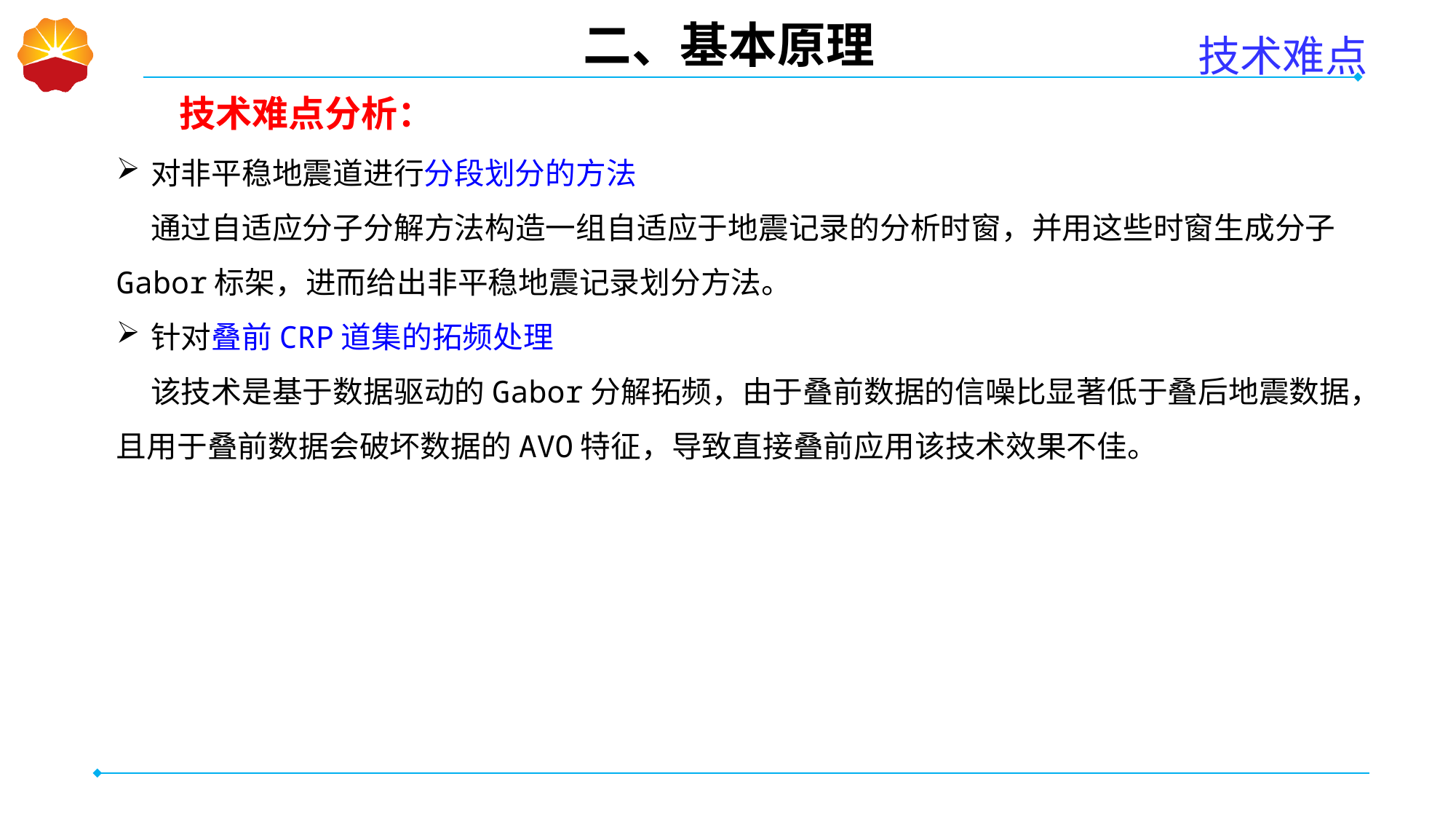

二、基本原理
技术难点
技术难点分析：
对非平稳地震道进行分段划分的方法
    通过自适应分子分解方法构造一组自适应于地震记录的分析时窗，并用这些时窗生成分子Gabor标架，进而给出非平稳地震记录划分方法。
针对叠前CRP道集的拓频处理
    该技术是基于数据驱动的Gabor分解拓频，由于叠前数据的信噪比显著低于叠后地震数据，且用于叠前数据会破坏数据的AVO特征，导致直接叠前应用该技术效果不佳。